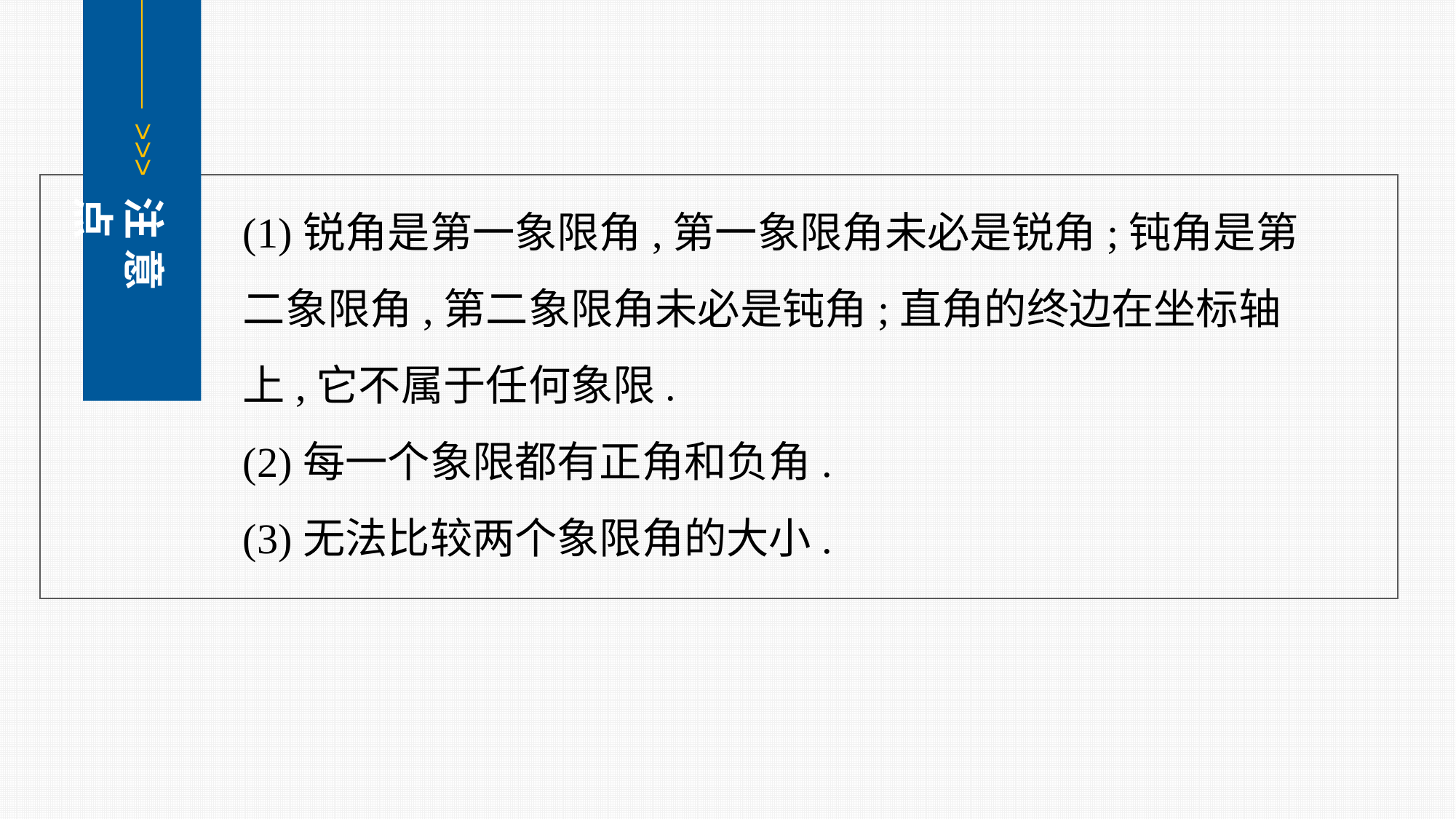

<<<
注 意 点

(1)锐角是第一象限角,第一象限角未必是锐角;钝角是第二象限角,第二象限角未必是钝角;直角的终边在坐标轴上,它不属于任何象限.
(2)每一个象限都有正角和负角.
(3)无法比较两个象限角的大小.